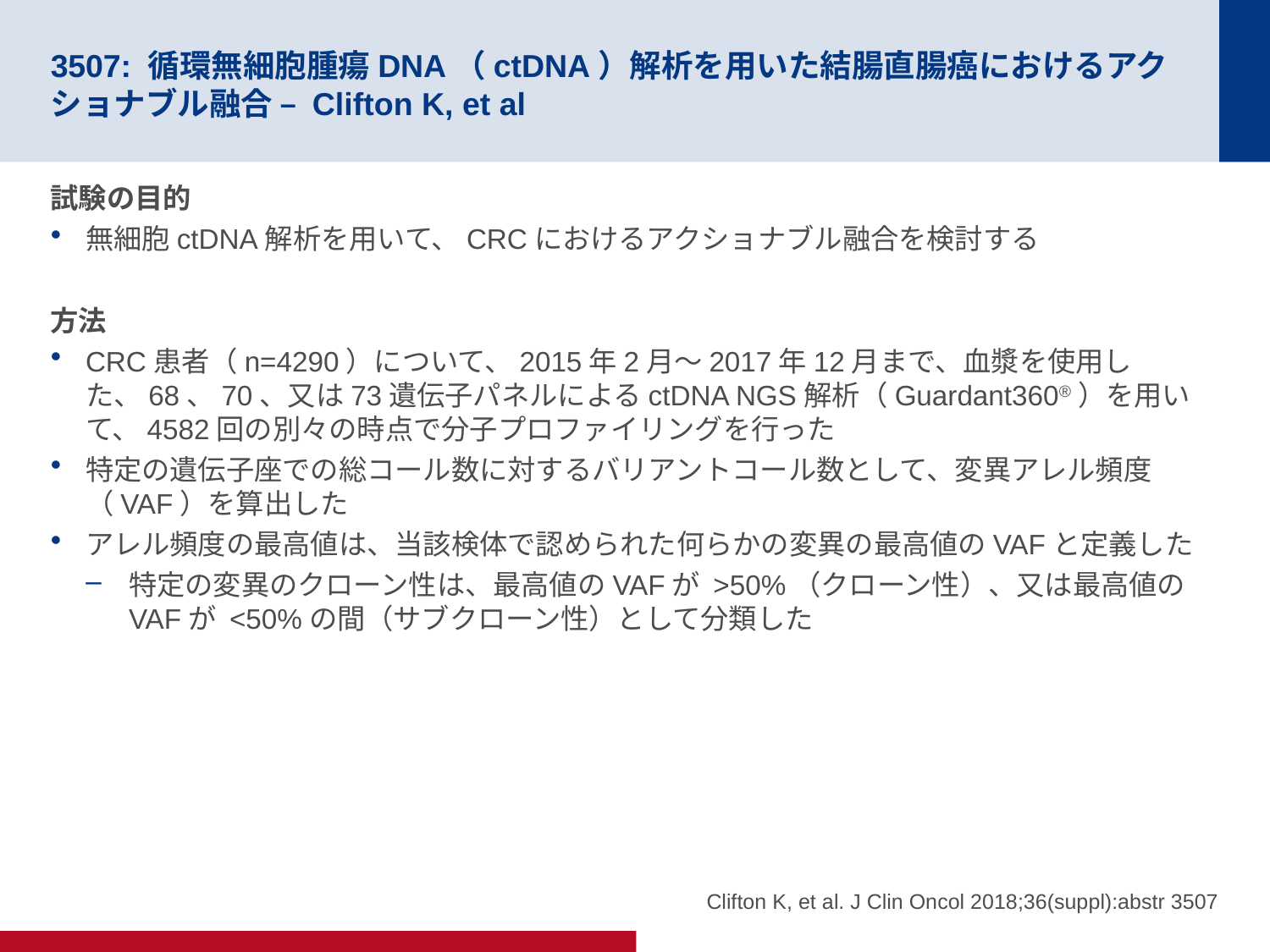

# 3507: 循環無細胞腫瘍DNA（ctDNA）解析を用いた結腸直腸癌におけるアクショナブル融合 – Clifton K, et al
試験の目的
無細胞ctDNA解析を用いて、CRCにおけるアクショナブル融合を検討する

方法
CRC患者（n=4290）について、2015年2月～2017年12月まで、血漿を使用した、68、70、又は73遺伝子パネルによるctDNA NGS解析（Guardant360®）を用いて、4582回の別々の時点で分子プロファイリングを行った
特定の遺伝子座での総コール数に対するバリアントコール数として、変異アレル頻度（VAF）を算出した
アレル頻度の最高値は、当該検体で認められた何らかの変異の最高値のVAFと定義した
特定の変異のクローン性は、最高値のVAFが >50%（クローン性）、又は最高値のVAFが <50%の間（サブクローン性）として分類した
Clifton K, et al. J Clin Oncol 2018;36(suppl):abstr 3507